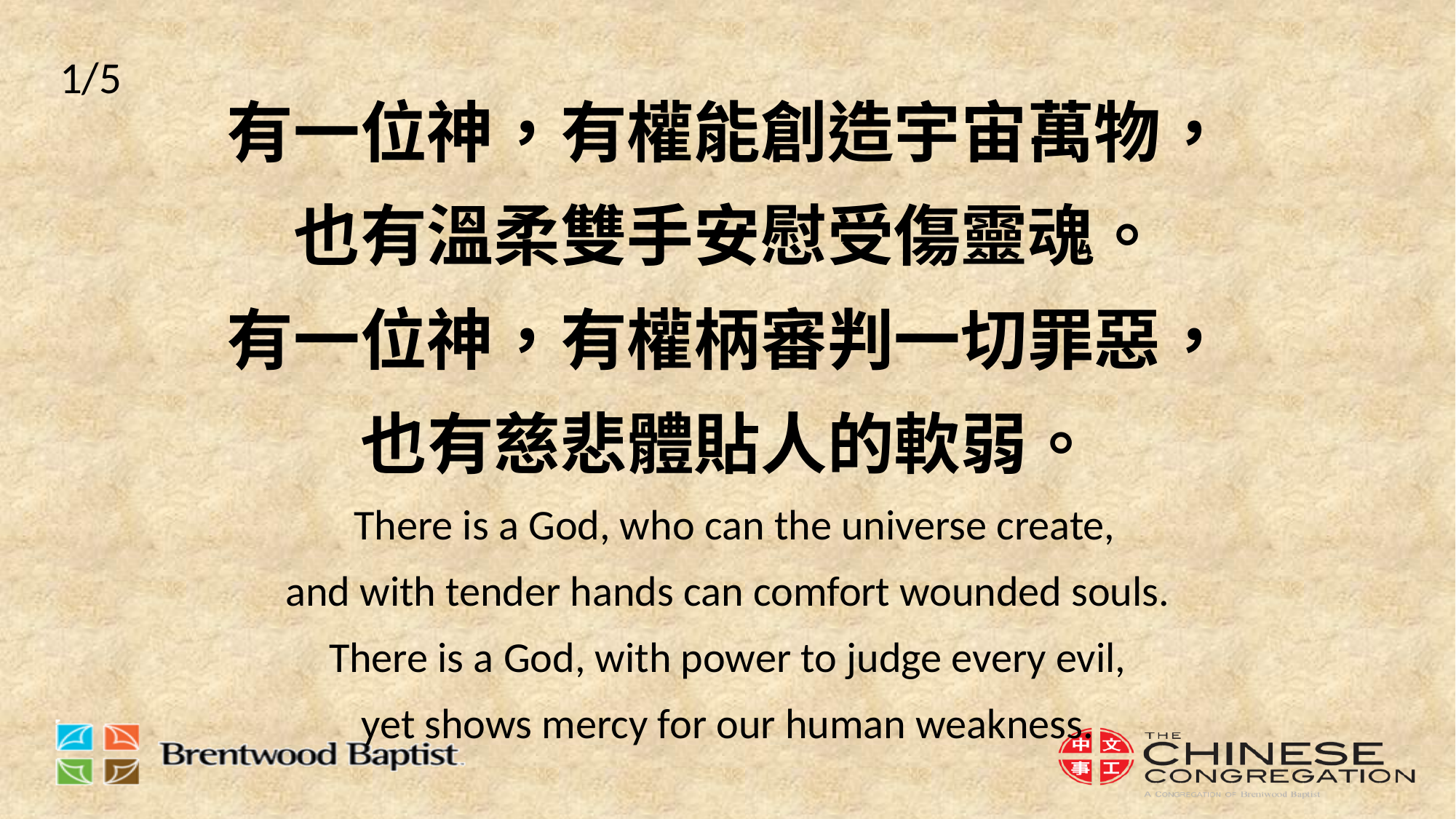

1/5
# 有一位神，有權能創造宇宙萬物， 也有溫柔雙手安慰受傷靈魂。 有一位神，有權柄審判一切罪惡， 也有慈悲體貼人的軟弱。 There is a God, who can the universe create, and with tender hands can comfort wounded souls. There is a God, with power to judge every evil, yet shows mercy for our human weakness.